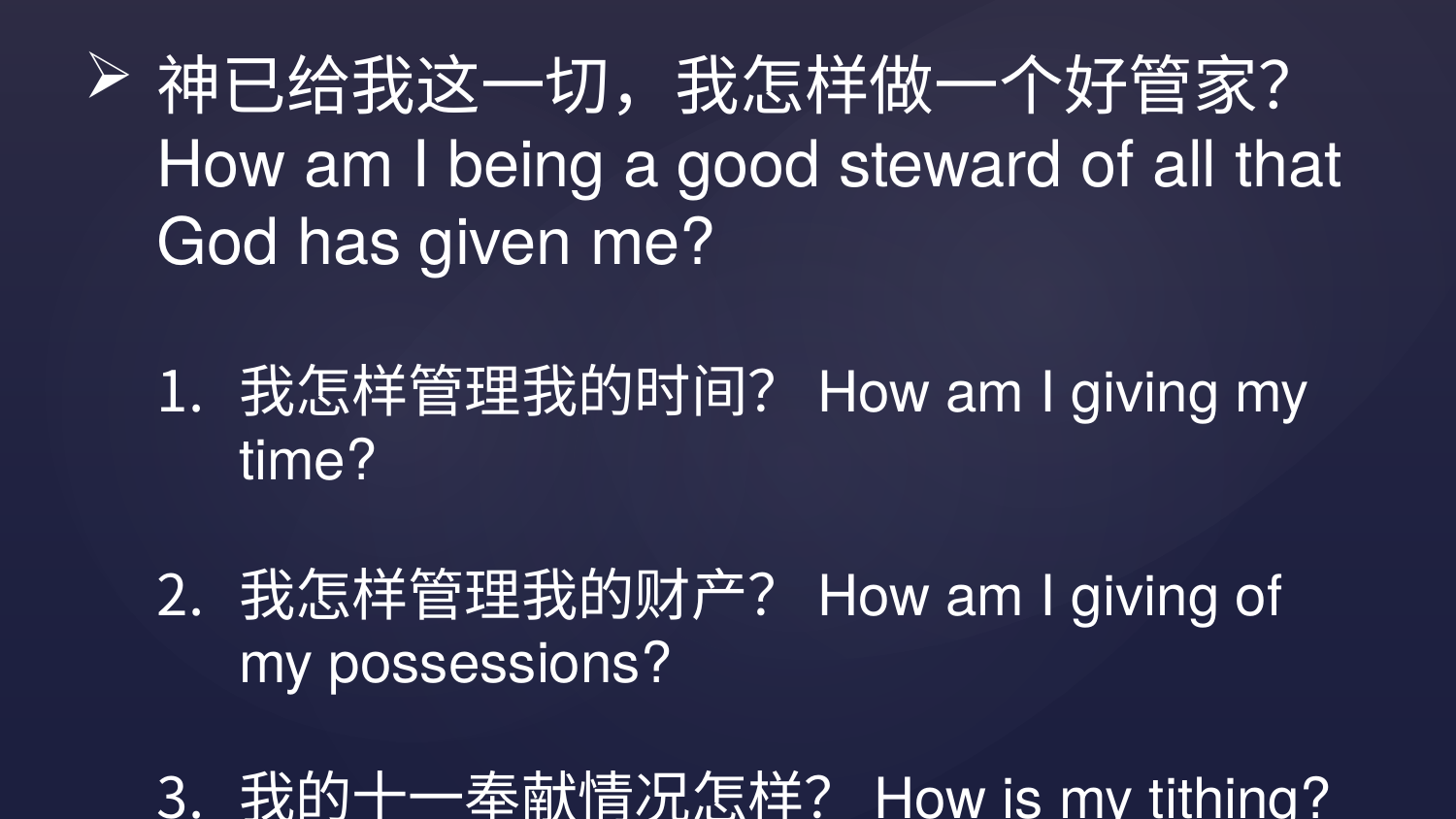

神已给我这一切，我怎样做一个好管家？How am I being a good steward of all that God has given me?

我怎样管理我的时间？How am I giving my time?

我怎样管理我的财产？How am I giving of my possessions?

我的十一奉献情况怎样？How is my tithing?